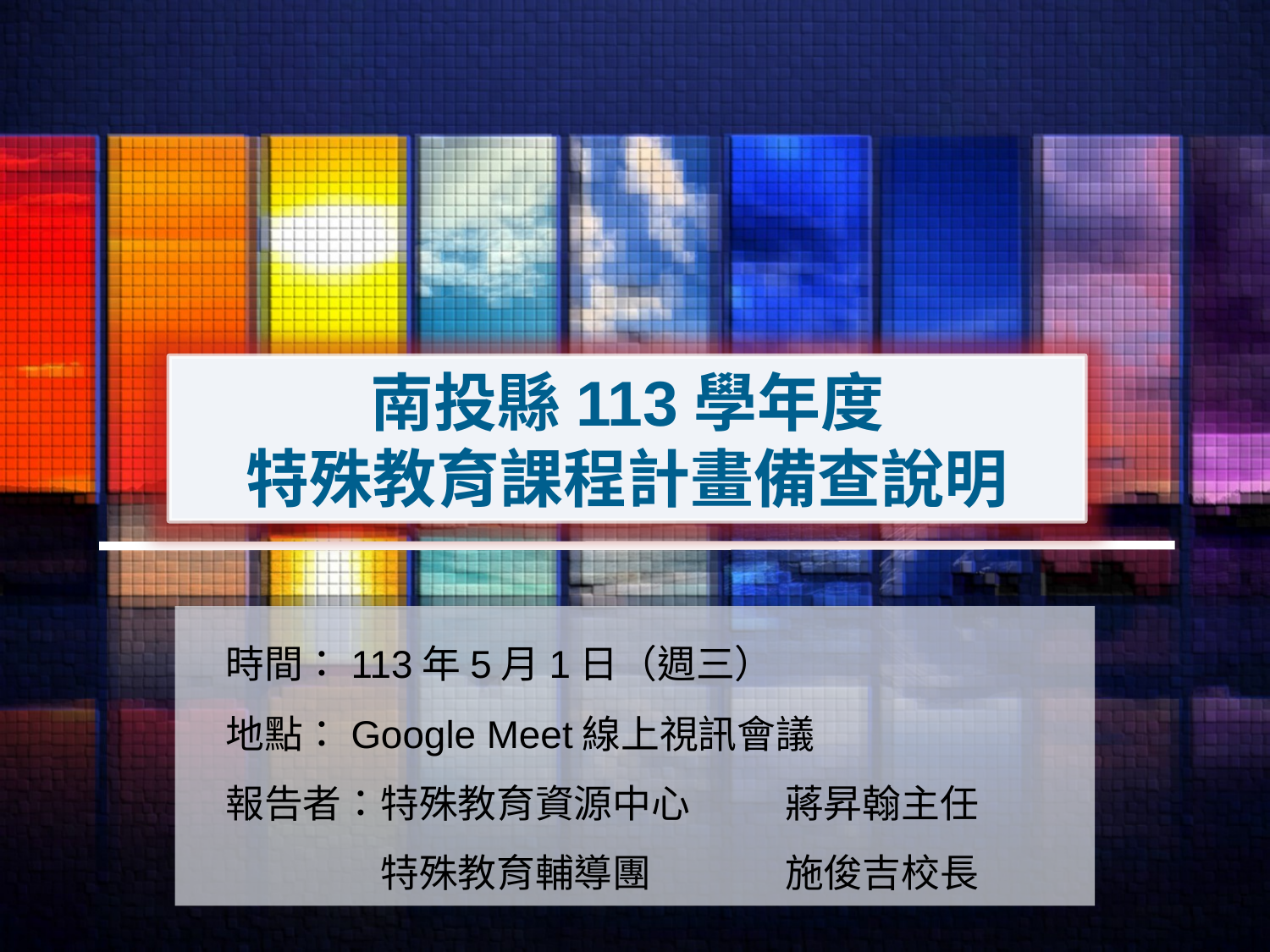

南投縣113學年度
特殊教育課程計畫備查說明
時間：113年5月1日（週三）
地點：Google Meet線上視訊會議
報告者：特殊教育資源中心　　  蔣昇翰主任
　　　　特殊教育輔導團　　　  施俊吉校長